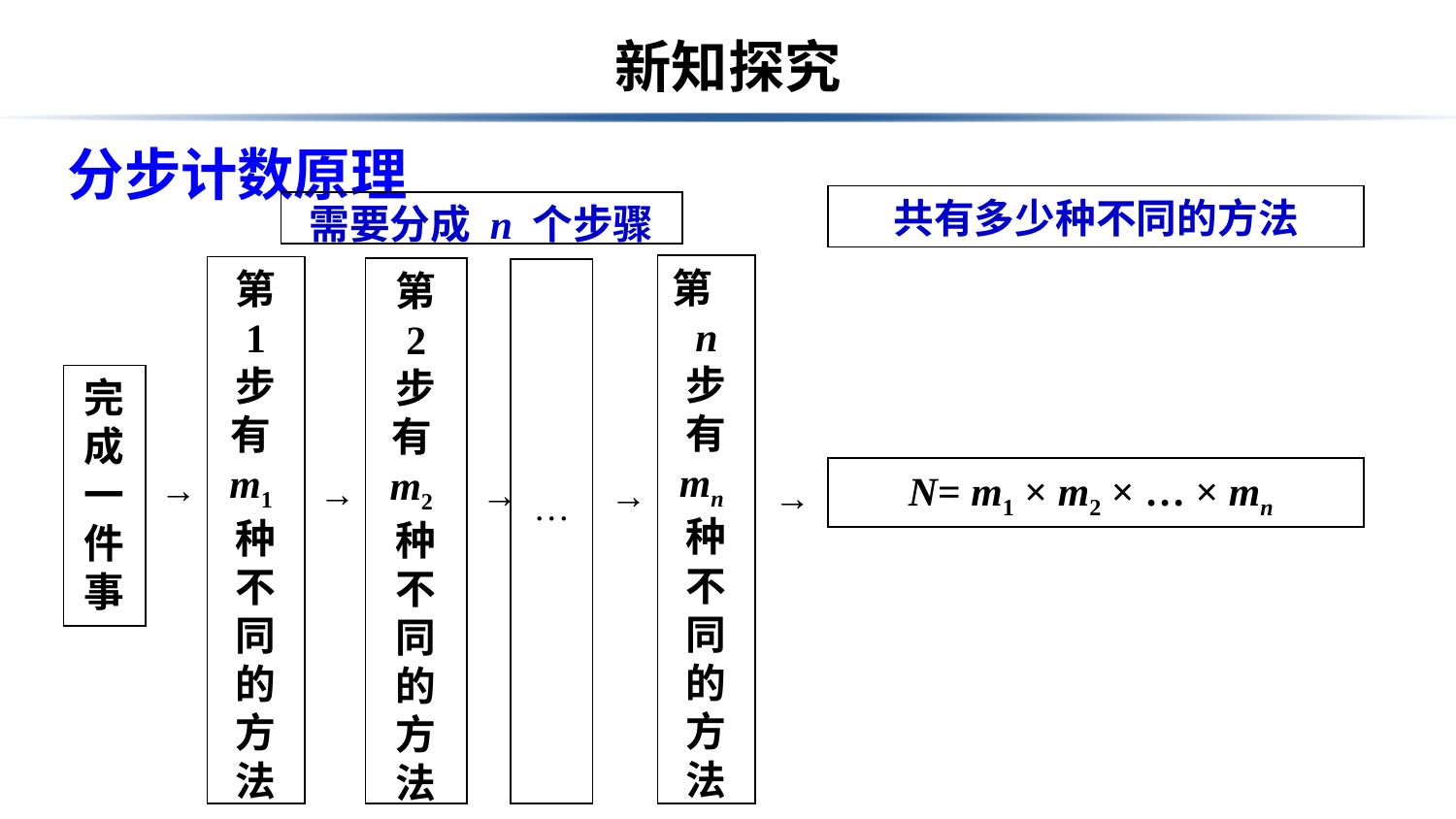

# 新知探究
分步计数原理
共有多少种不同的方法
需要分成 n 个步骤
第
n
步有
mn种不同的方法
第
1
步有m1种不同的方法
第
2
步有m2种不同的方法

…
完成一件事

N= m1 × m2 × … × mn
→
→
→
→
→